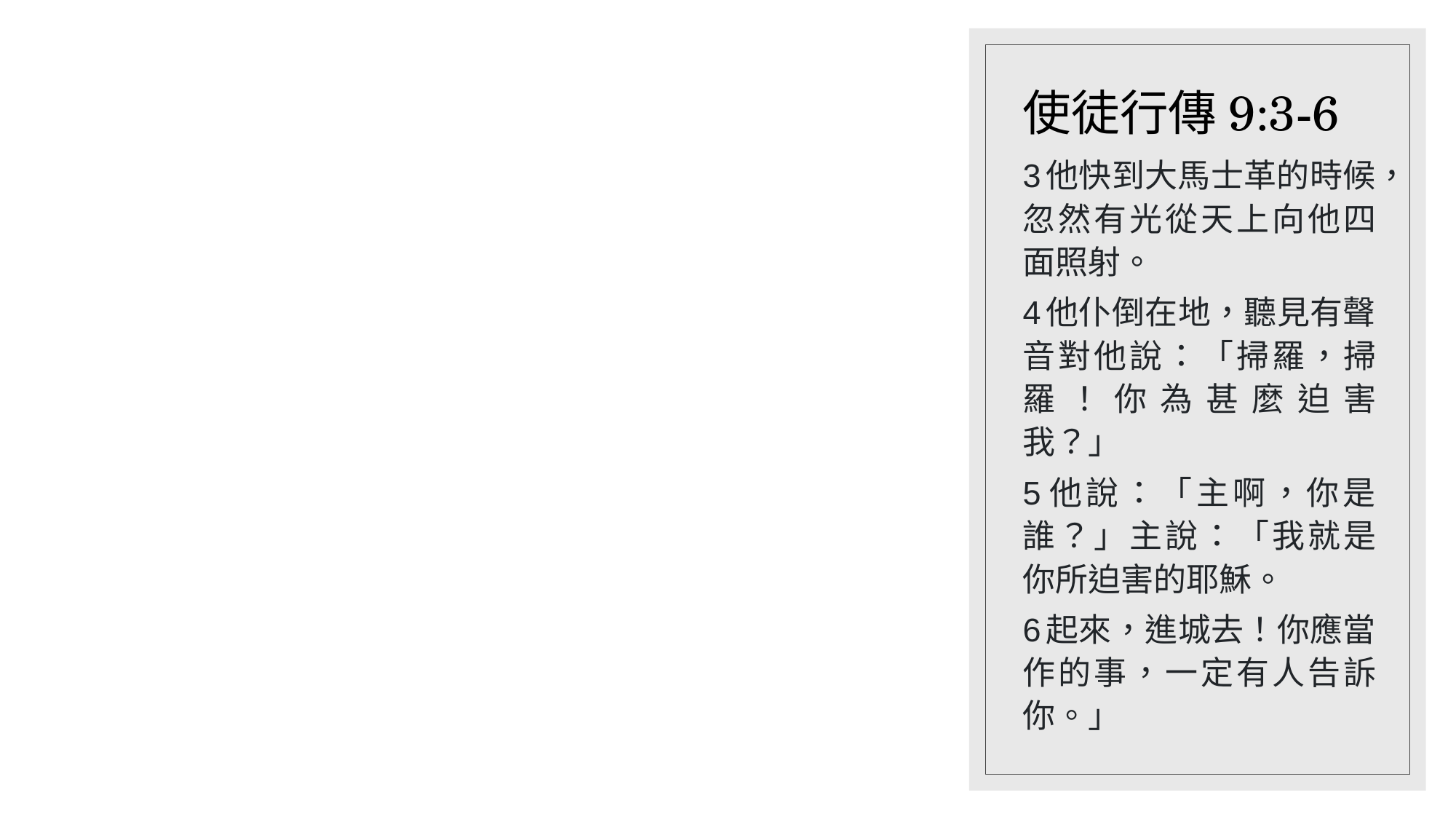

# 使徒行傳9:3-6
3他快到大馬士革的時候，忽然有光從天上向他四面照射。
4他仆倒在地，聽見有聲音對他說：「掃羅，掃羅！你為甚麼迫害我？」
5他說：「主啊，你是誰？」主說：「我就是你所迫害的耶穌。
6起來，進城去！你應當作的事，一定有人告訴你。」